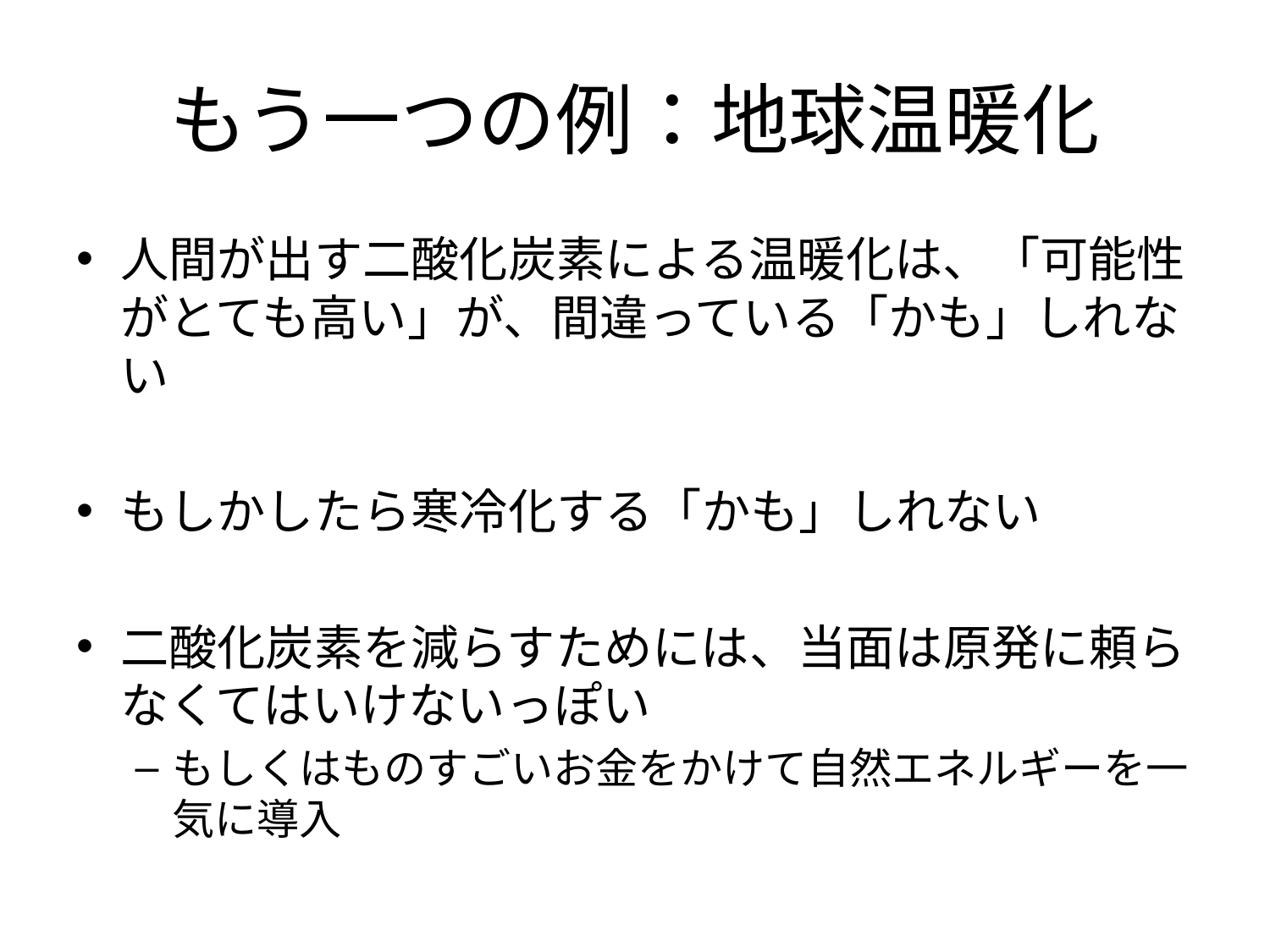

# もう一つの例：地球温暖化
人間が出す二酸化炭素による温暖化は、「可能性がとても高い」が、間違っている「かも」しれない

もしかしたら寒冷化する「かも」しれない

二酸化炭素を減らすためには、当面は原発に頼らなくてはいけないっぽい
もしくはものすごいお金をかけて自然エネルギーを一気に導入